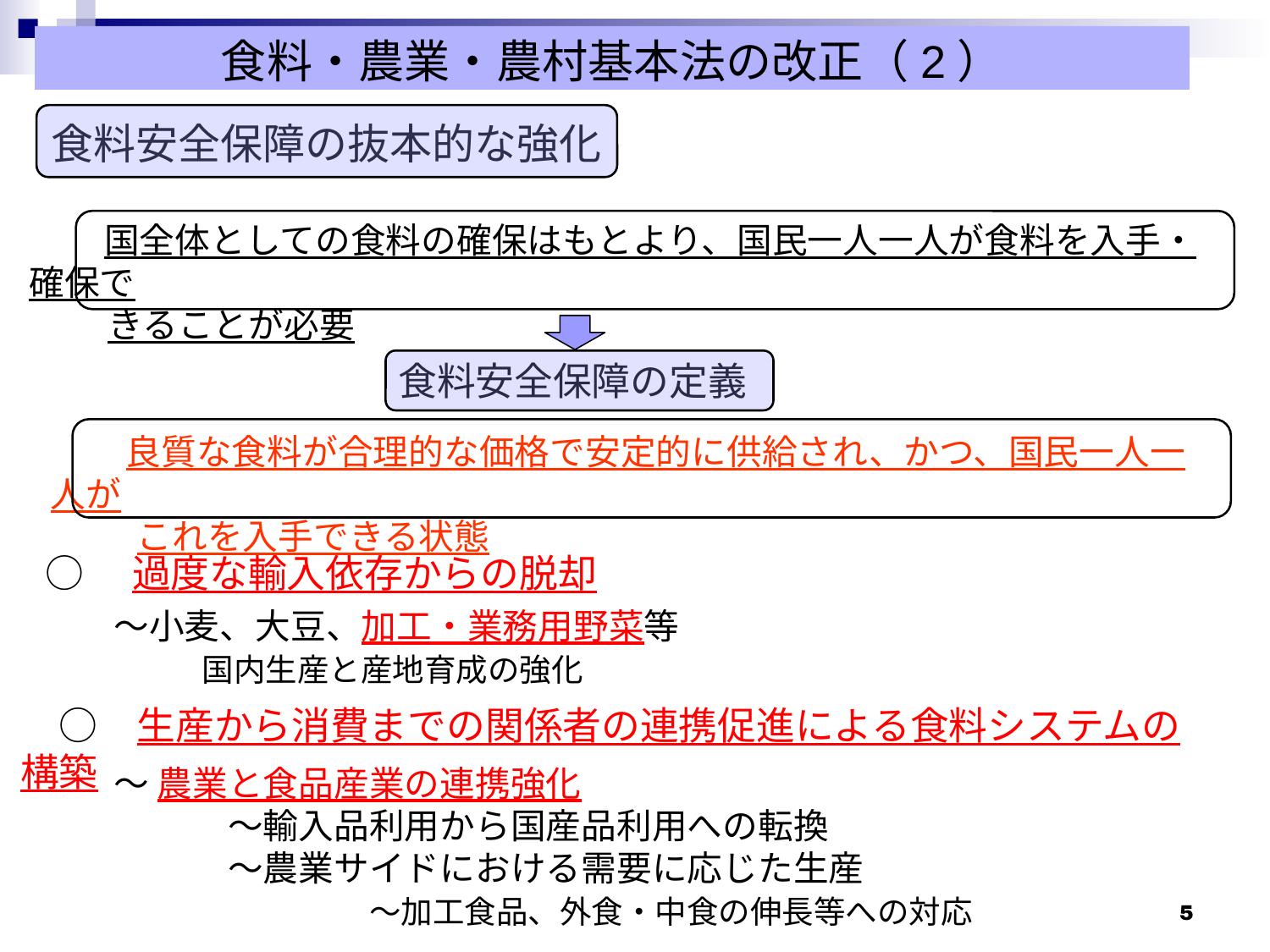

食料・農業・農村基本法の改正（2）

食料安全保障の抜本的な強化

    　国全体としての食料の確保はもとより、国民一人一人が食料を入手・確保で
　　 きることが必要

食料安全保障の定義

    　良質な食料が合理的な価格で安定的に供給され、かつ、国民一人一人が
　　  これを入手できる状態
○　過度な輸入依存からの脱却
～小麦、大豆、加工・業務用野菜等
国内生産と産地育成の強化
　○　生産から消費までの関係者の連携促進による食料システムの構築
～ 農業と食品産業の連携強化
　　　 ～輸入品利用から国産品利用への転換
　　 　～農業サイドにおける需要に応じた生産
　　　　　　　 ～加工食品、外食・中食の伸長等への対応
5